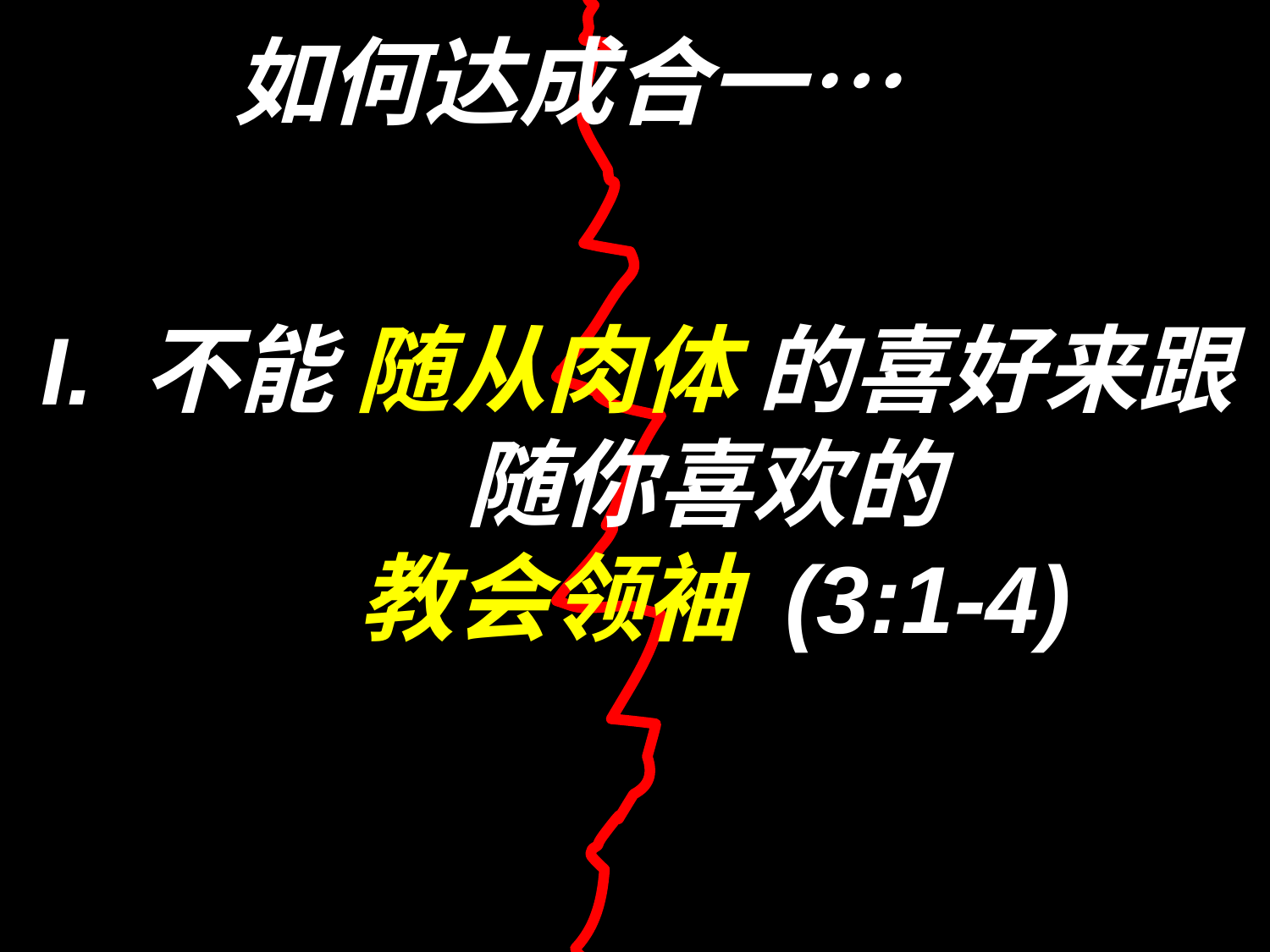

如何达成合一…

# I. 不能 随从肉体 的喜好来跟随你喜欢的 教会领袖 (3:1-4)